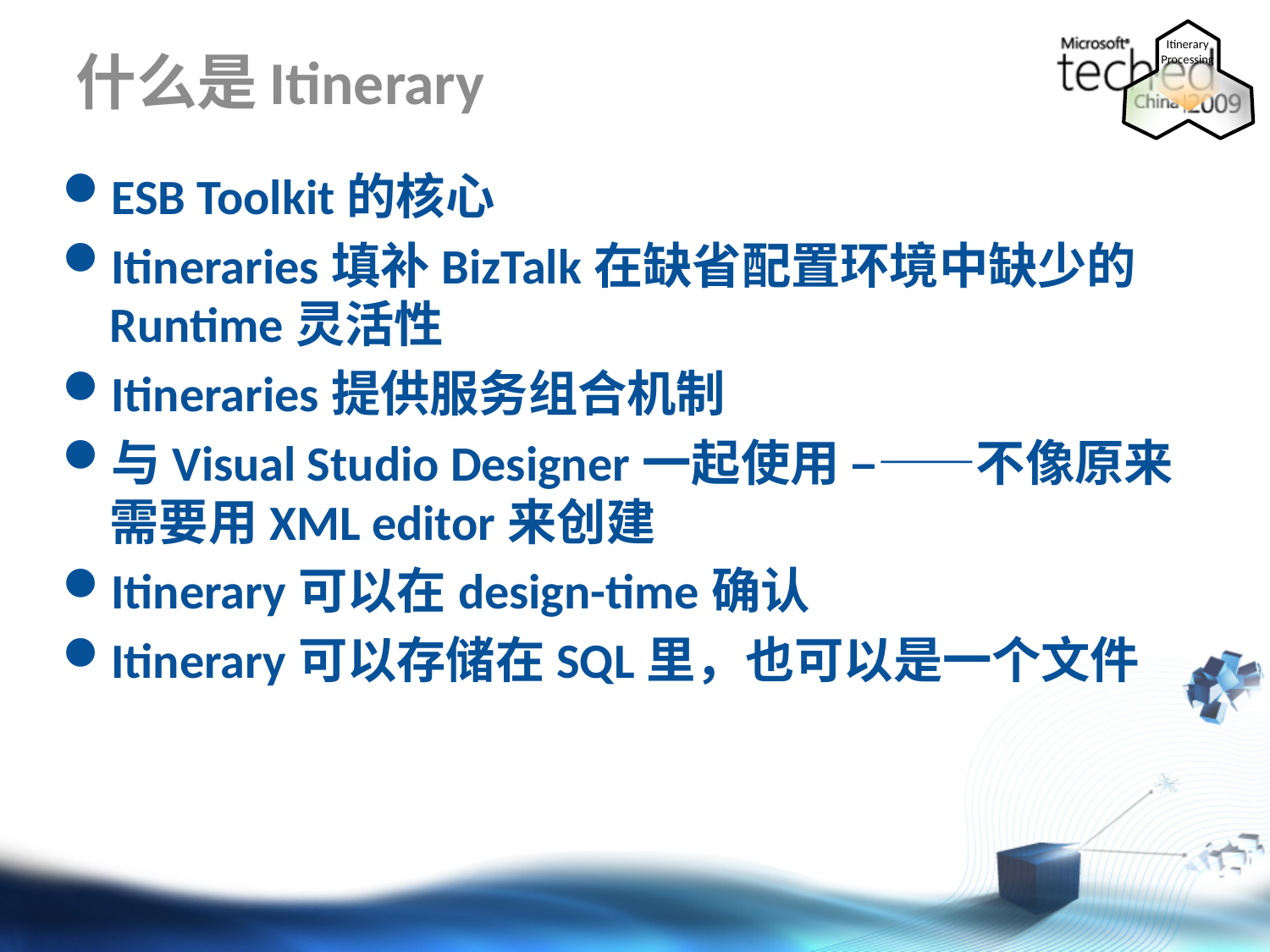

Itinerary
Processing

# 什么是Itinerary
ESB Toolkit的核心
Itineraries填补BizTalk在缺省配置环境中缺少的Runtime灵活性
Itineraries提供服务组合机制
与Visual Studio Designer一起使用 –——不像原来需要用XML editor来创建
Itinerary可以在design-time确认
Itinerary可以存储在SQL里，也可以是一个文件